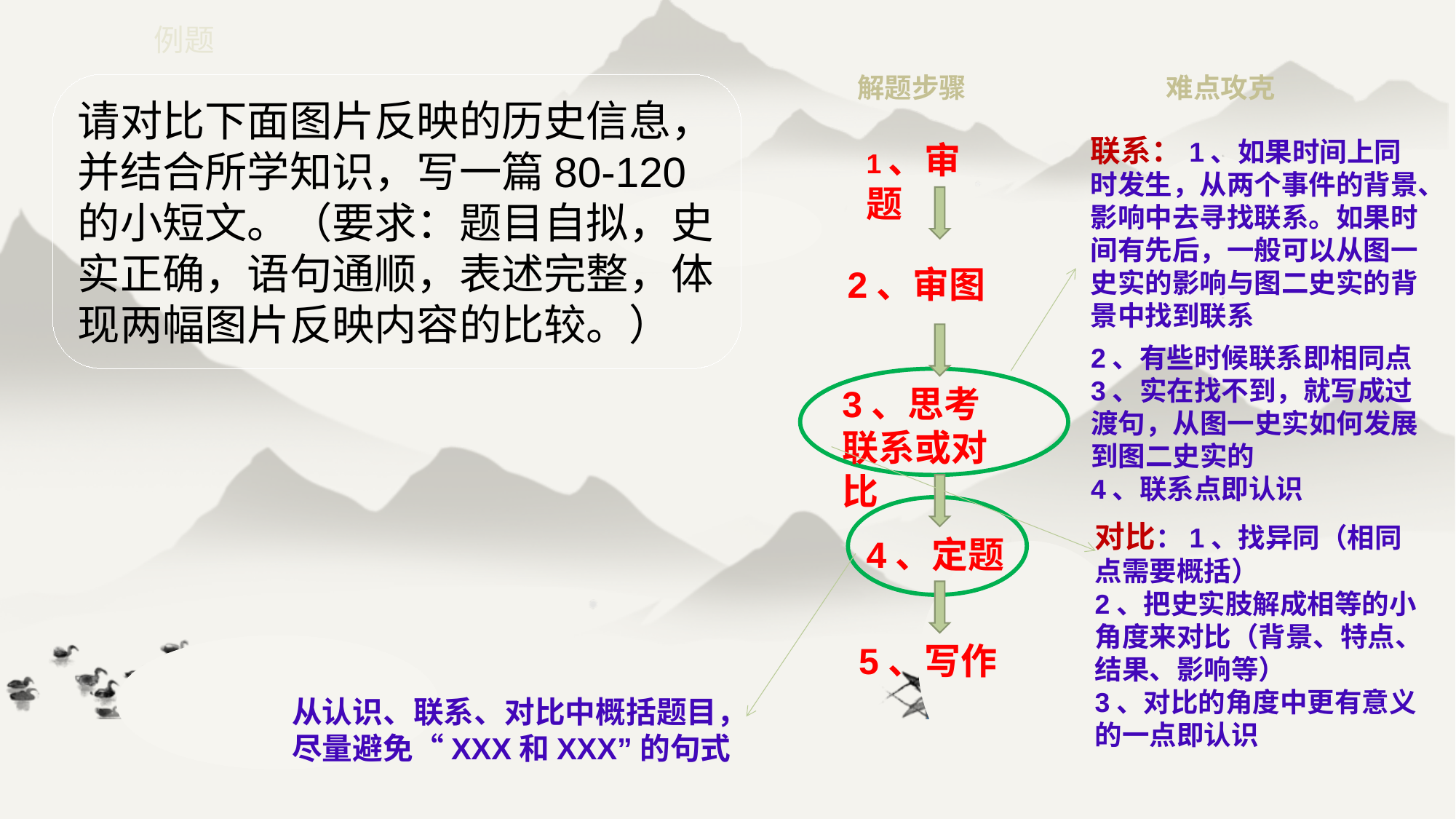

例题

解题步骤
难点攻克
请对比下面图片反映的历史信息，并结合所学知识，写一篇80-120的小短文。（要求：题目自拟，史实正确，语句通顺，表述完整，体现两幅图片反映内容的比较。）
联系：1、如果时间上同时发生，从两个事件的背景、影响中去寻找联系。如果时间有先后，一般可以从图一史实的影响与图二史实的背景中找到联系
1、审题

2、审图

2、有些时候联系即相同点
3、实在找不到，就写成过渡句，从图一史实如何发展到图二史实的
4、联系点即认识

3、思考联系或对比

对比：1、找异同（相同点需要概括）
2、把史实肢解成相等的小角度来对比（背景、特点、结果、影响等）
3、对比的角度中更有意义的一点即认识
4、定题

5、写作
从认识、联系、对比中概括题目，尽量避免“XXX和XXX”的句式